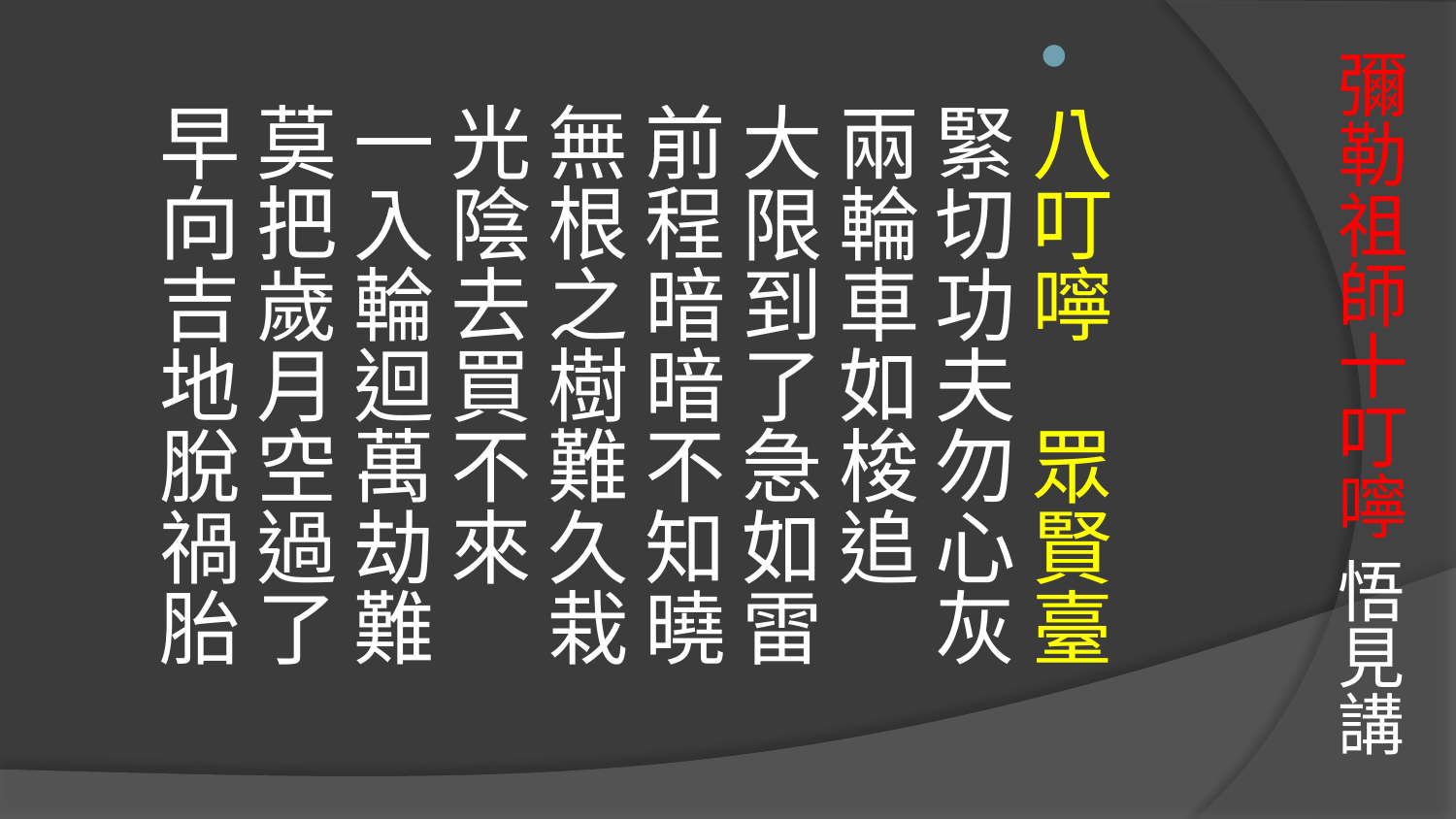

# 彌勒祖師十叮嚀 悟見講
八叮嚀　眾賢臺　
緊切功夫勿心灰　
兩輪車如梭追　
大限到了急如雷 
前程暗暗不知曉　
無根之樹難久栽　
光陰去買不來　
一入輪迴萬劫難 
莫把歲月空過了　
早向吉地脫禍胎